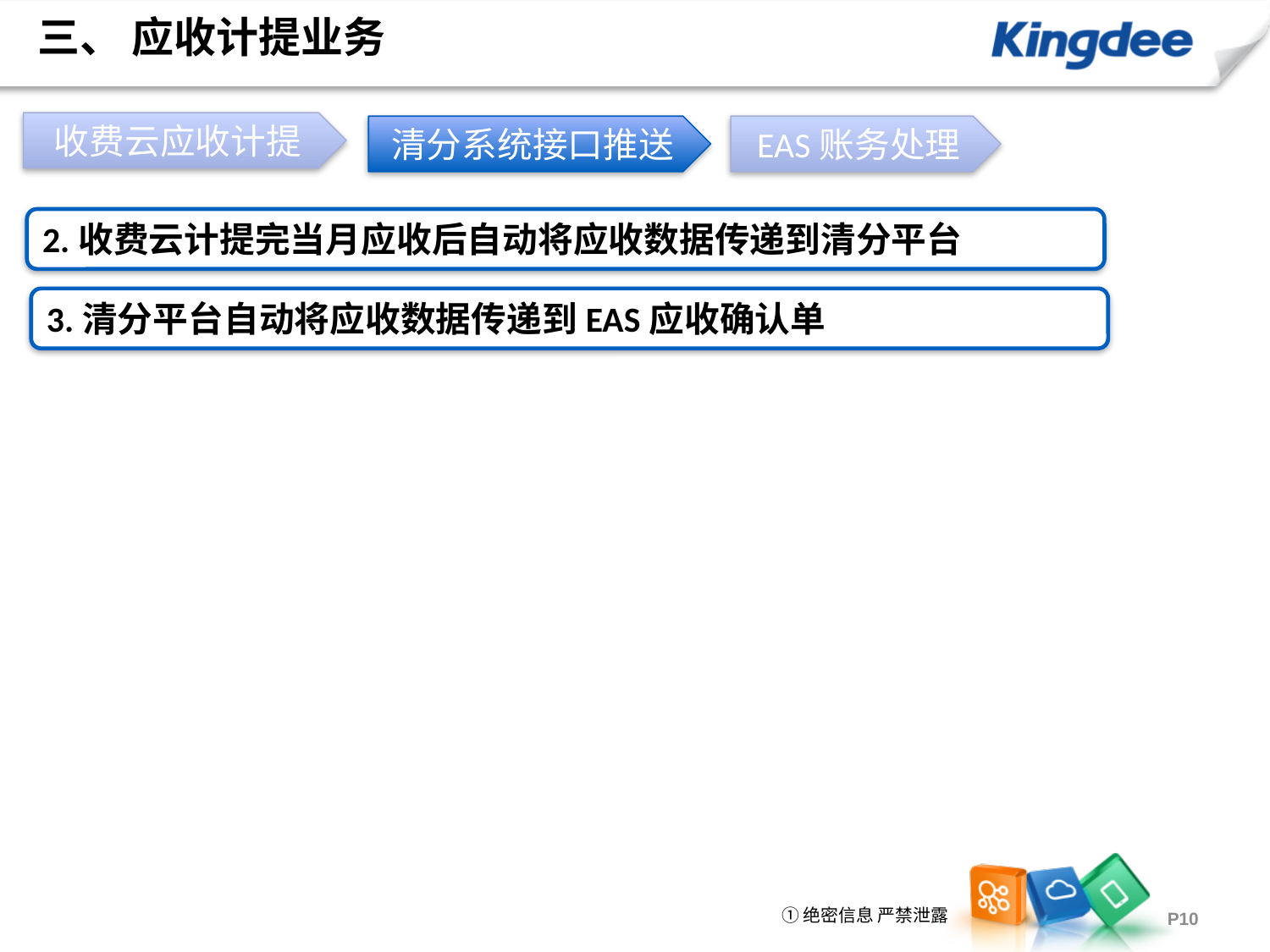

# 三、 应收计提业务
收费云应收计提
清分系统接口推送
EAS账务处理
2.收费云计提完当月应收后自动将应收数据传递到清分平台
3.清分平台自动将应收数据传递到EAS应收确认单